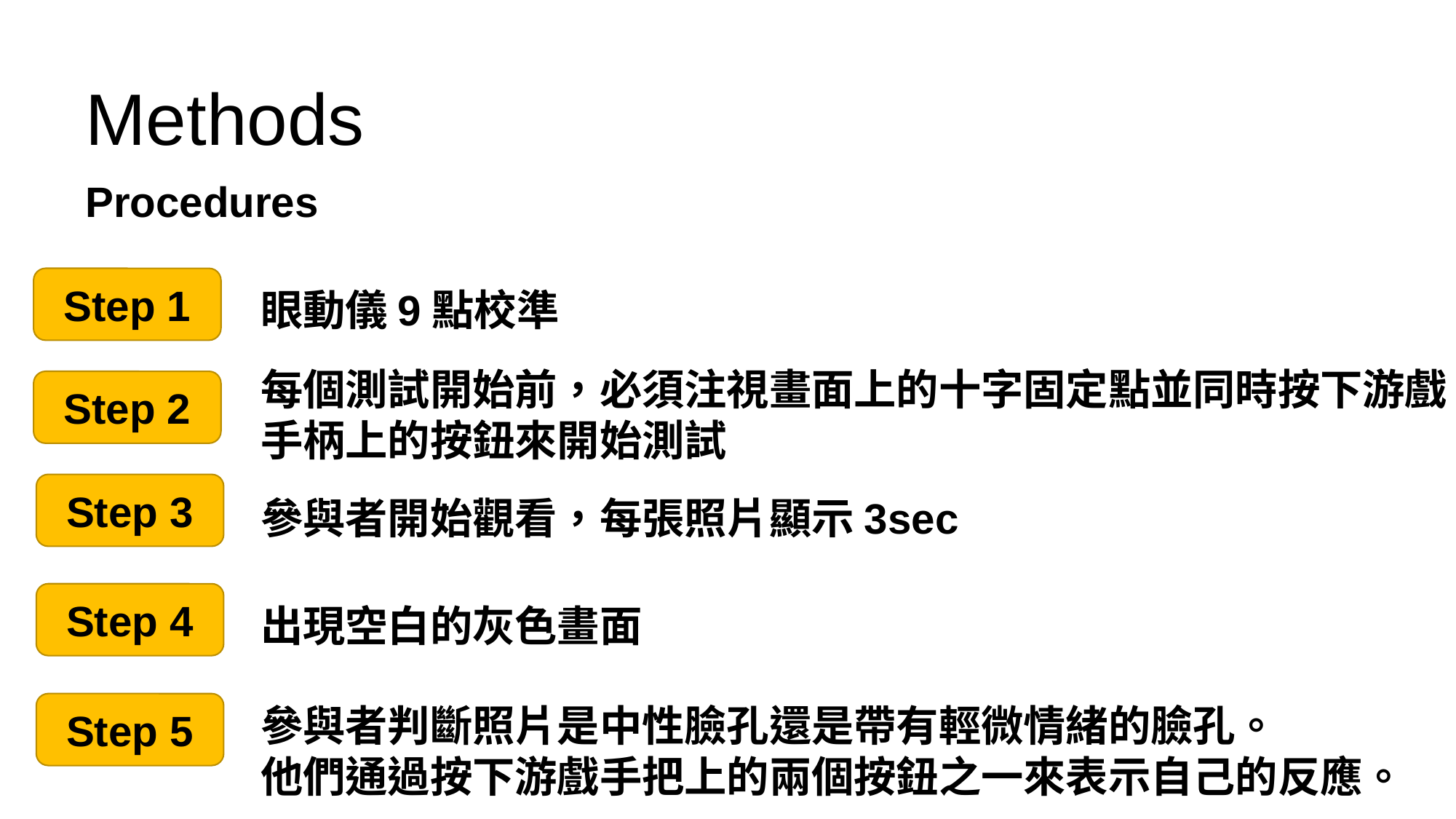

Methods
Procedures
Step 1
眼動儀9點校準
每個測試開始前，必須注視畫面上的十字固定點並同時按下游戲手柄上的按鈕來開始測試
Step 2
Step 3
參與者開始觀看，每張照片顯示3sec
Step 4
出現空白的灰色畫面
Step 5
參​​與者判斷照片是中性臉孔還是帶有輕微情緒的臉孔。
他們通過按下游戲手把上的兩個按鈕之一來表示自己的反應。